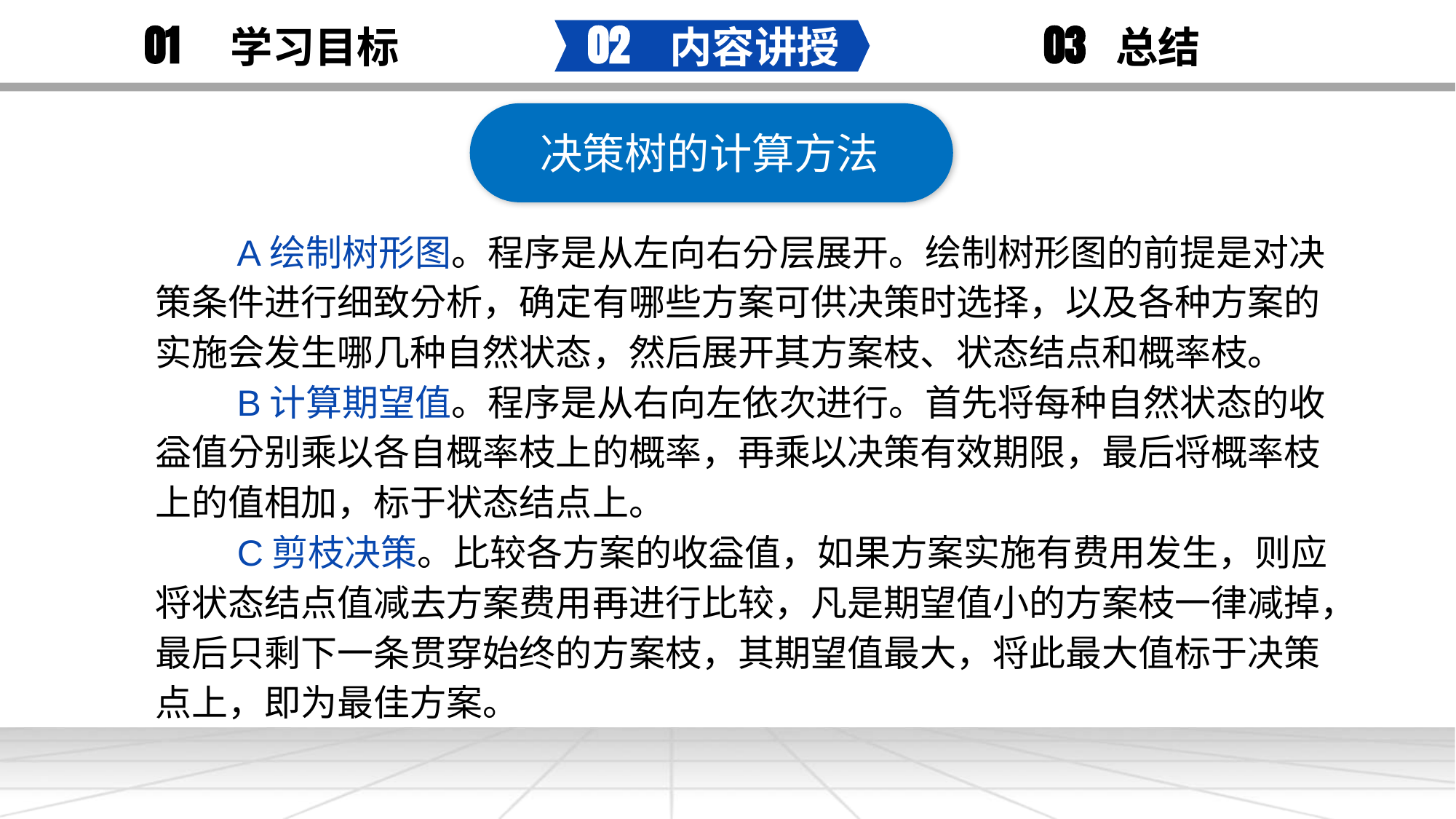

02   内容讲授
03  总结
01    学习目标

决策的含义
决策树的计算方法
添加
标题
        A绘制树形图。程序是从左向右分层展开。绘制树形图的前提是对决策条件进行细致分析，确定有哪些方案可供决策时选择，以及各种方案的实施会发生哪几种自然状态，然后展开其方案枝、状态结点和概率枝。
        B计算期望值。程序是从右向左依次进行。首先将每种自然状态的收益值分别乘以各自概率枝上的概率，再乘以决策有效期限，最后将概率枝上的值相加，标于状态结点上。
        C剪枝决策。比较各方案的收益值，如果方案实施有费用发生，则应将状态结点值减去方案费用再进行比较，凡是期望值小的方案枝一律减掉，最后只剩下一条贯穿始终的方案枝，其期望值最大，将此最大值标于决策点上，即为最佳方案。